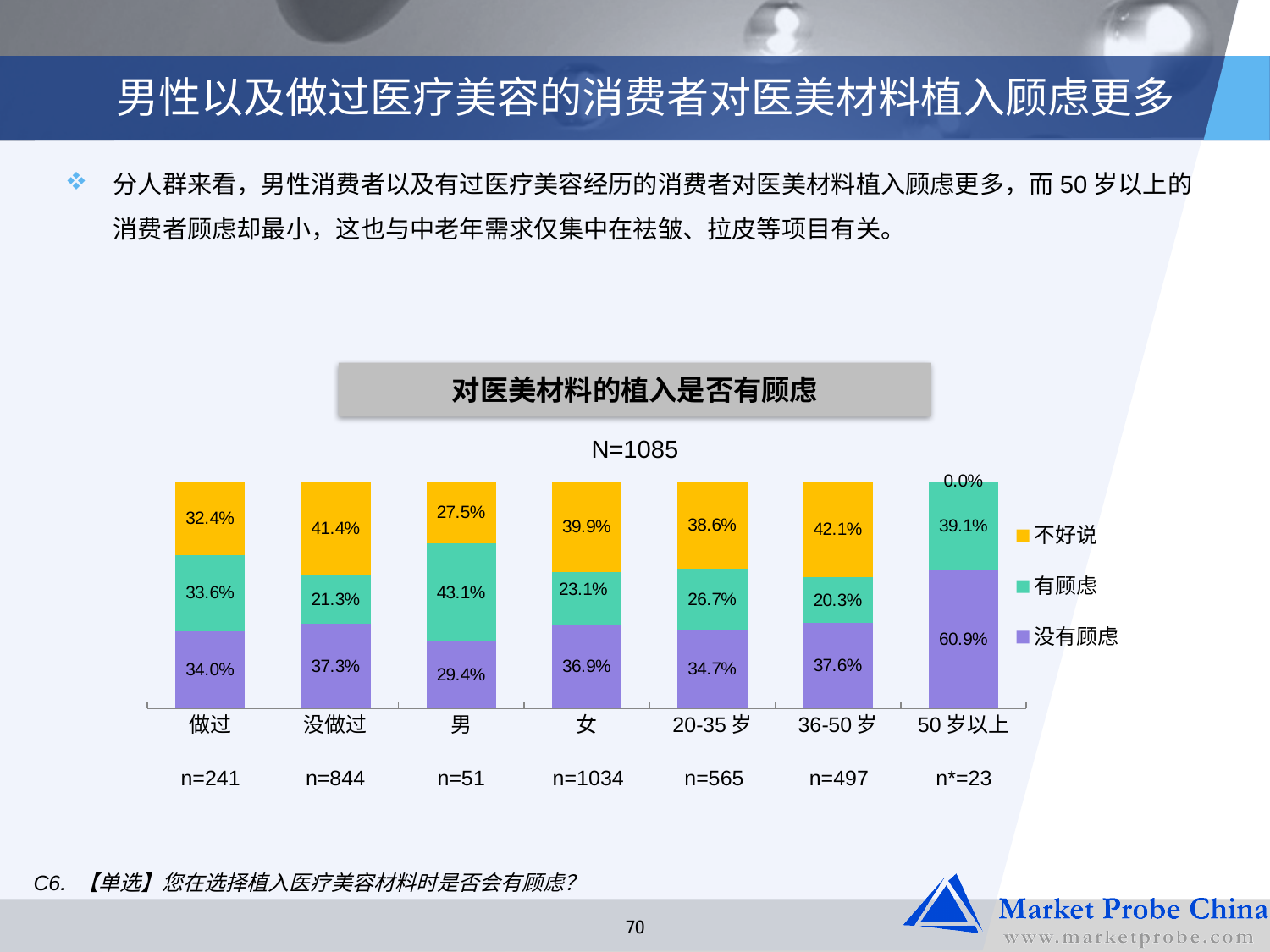

# 男性以及做过医疗美容的消费者对医美材料植入顾虑更多
分人群来看，男性消费者以及有过医疗美容经历的消费者对医美材料植入顾虑更多，而50岁以上的消费者顾虑却最小，这也与中老年需求仅集中在祛皱、拉皮等项目有关。
对医美材料的植入是否有顾虑

### Chart

| Category | 没有顾虑 | 有顾虑 | 不好说 |
|---|---|---|---|
| 做过 | 0.34024896265560184 | 0.33609958506224097 | 0.32365145228215775 |
| 没做过 | 0.3732227488151658 | 0.21327014218009488 | 0.41350710900473936 |
| 男 | 0.29411764705882365 | 0.4313725490196081 | 0.2745098039215687 |
| 女 | 0.3694390715667311 | 0.23114119922630566 | 0.3994197292069635 |
| 20-35岁 | 0.34690265486725685 | 0.26725663716814174 | 0.3858407079646021 |
| 36-50岁 | 0.3762575452716298 | 0.20321931589537234 | 0.42052313883299797 |
| 50岁以上 | 0.6086956521739137 | 0.39130434782608714 | 0.0 |
N=1085
| n=241 | n=844 | n=51 | n=1034 | n=565 | n=497 | n\*=23 |
| --- | --- | --- | --- | --- | --- | --- |
C6. 【单选】您在选择植入医疗美容材料时是否会有顾虑？
70